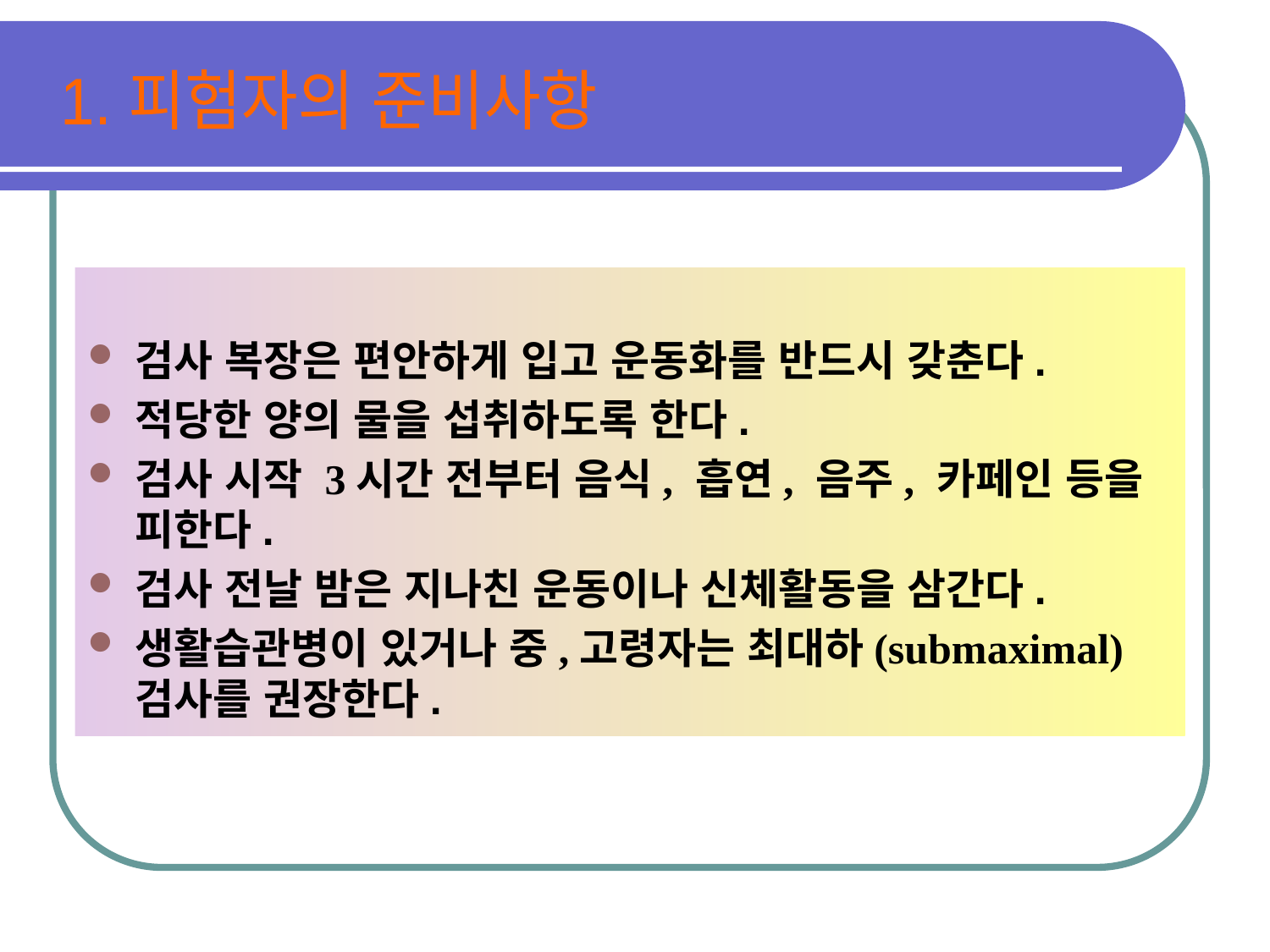

1. 피험자의 준비사항

검사 복장은 편안하게 입고 운동화를 반드시 갖춘다.
적당한 양의 물을 섭취하도록 한다.
검사 시작 3시간 전부터 음식, 흡연, 음주, 카페인 등을 피한다.
검사 전날 밤은 지나친 운동이나 신체활동을 삼간다.
생활습관병이 있거나 중,고령자는 최대하(submaximal) 검사를 권장한다.